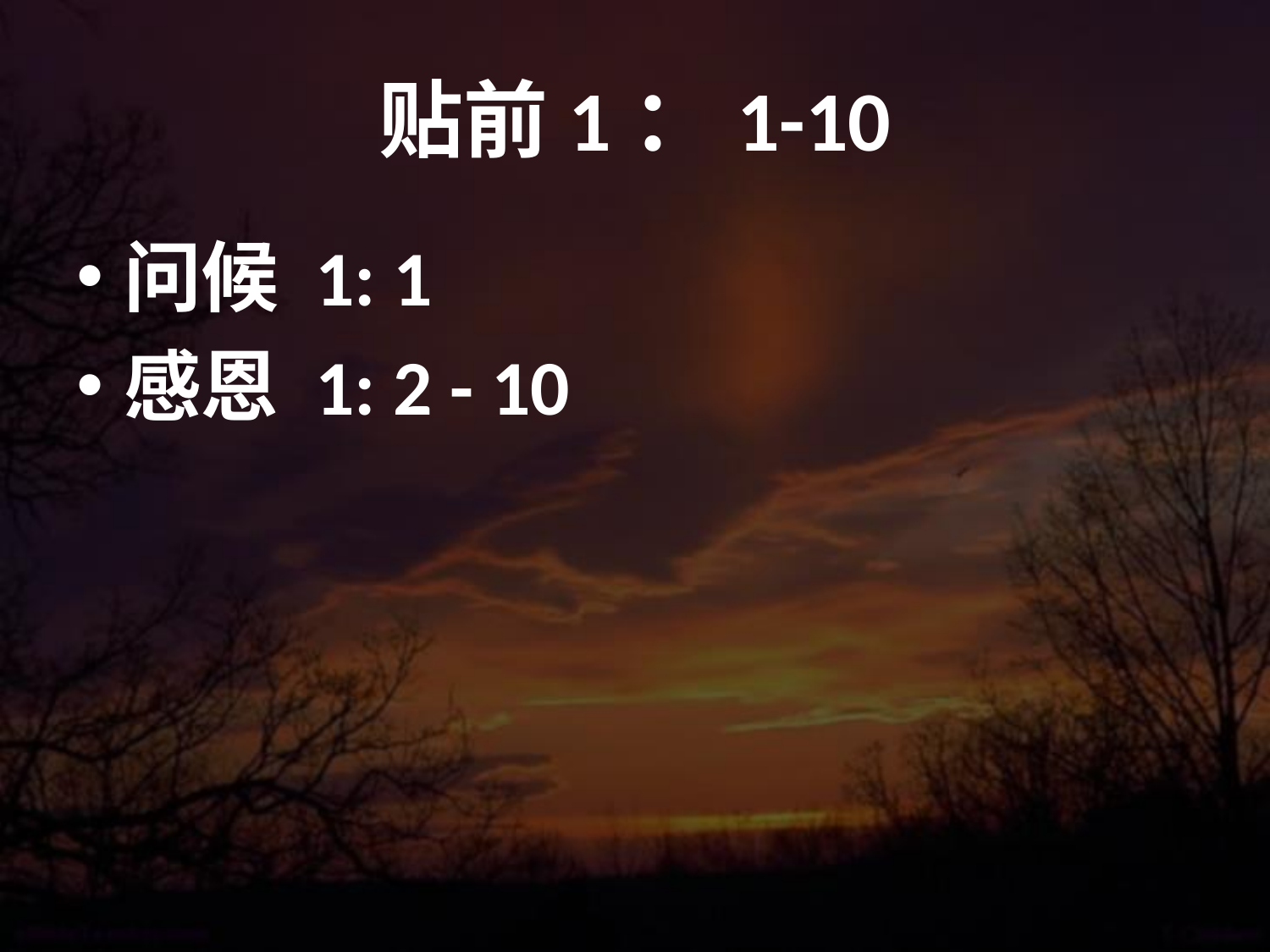

# 贴前1：1-10
问候 1: 1
感恩 1: 2 - 10